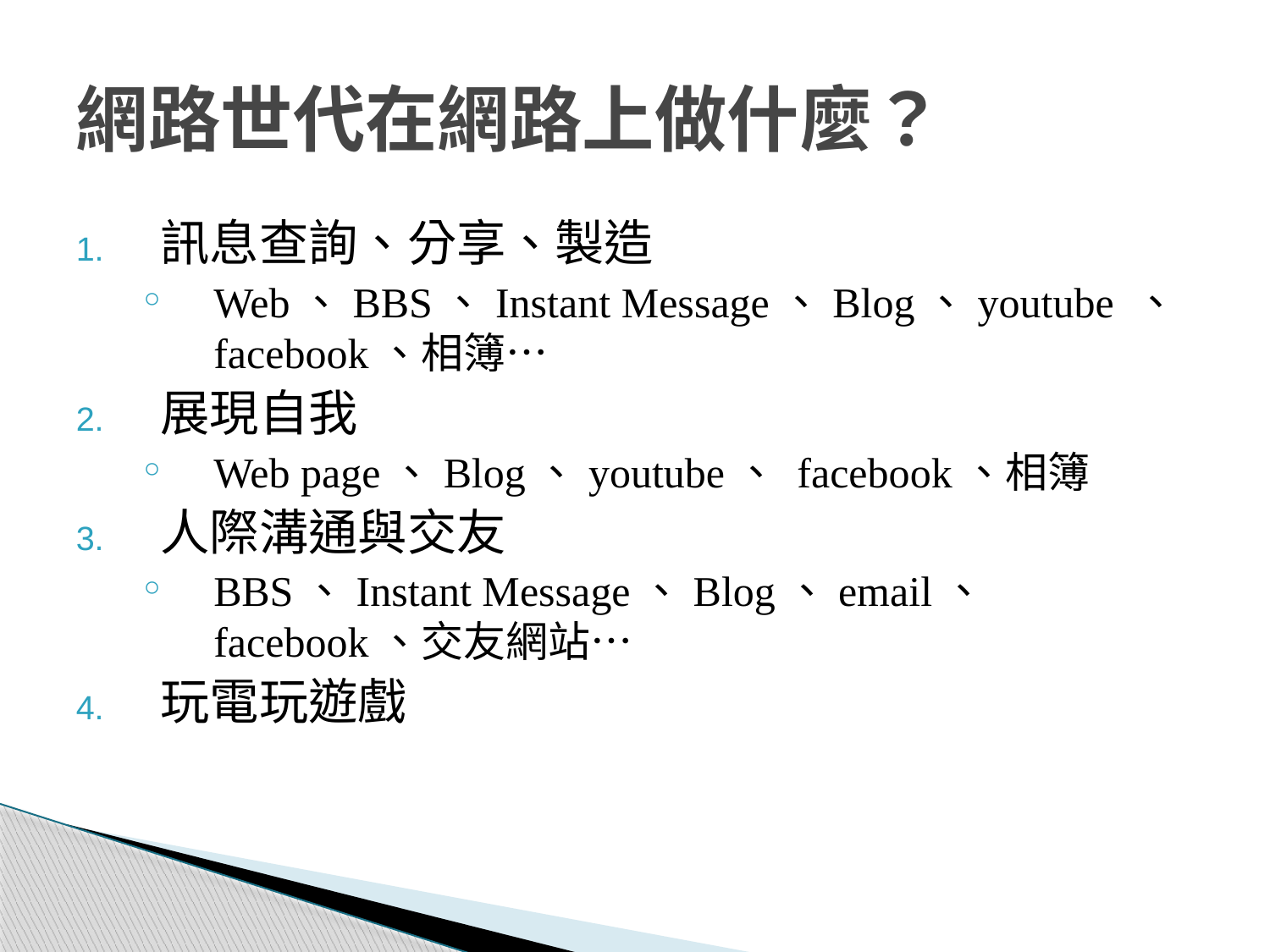

# 網路世代在網路上做什麼？
訊息查詢、分享、製造
Web、BBS、Instant Message、Blog、youtube 、facebook、相簿…
展現自我
Web page、Blog、youtube、 facebook、相簿
人際溝通與交友
BBS、Instant Message、Blog、email、 facebook、交友網站…
玩電玩遊戲